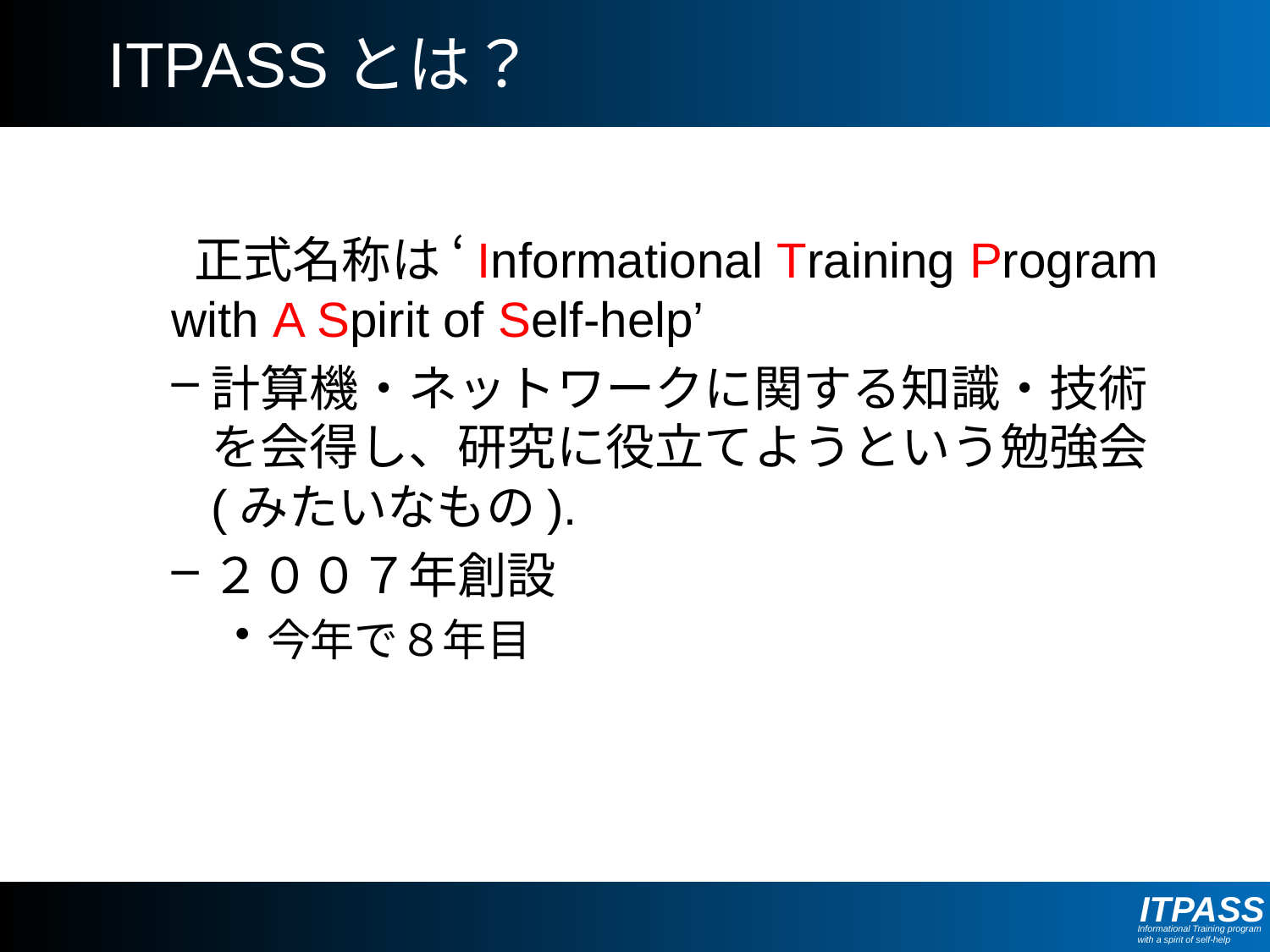

# ITPASSとは？

 正式名称は ‘Informational Training Program with A Spirit of Self-help’
計算機・ネットワークに関する知識・技術を会得し、研究に役立てようという勉強会(みたいなもの).
２００７年創設
今年で８年目